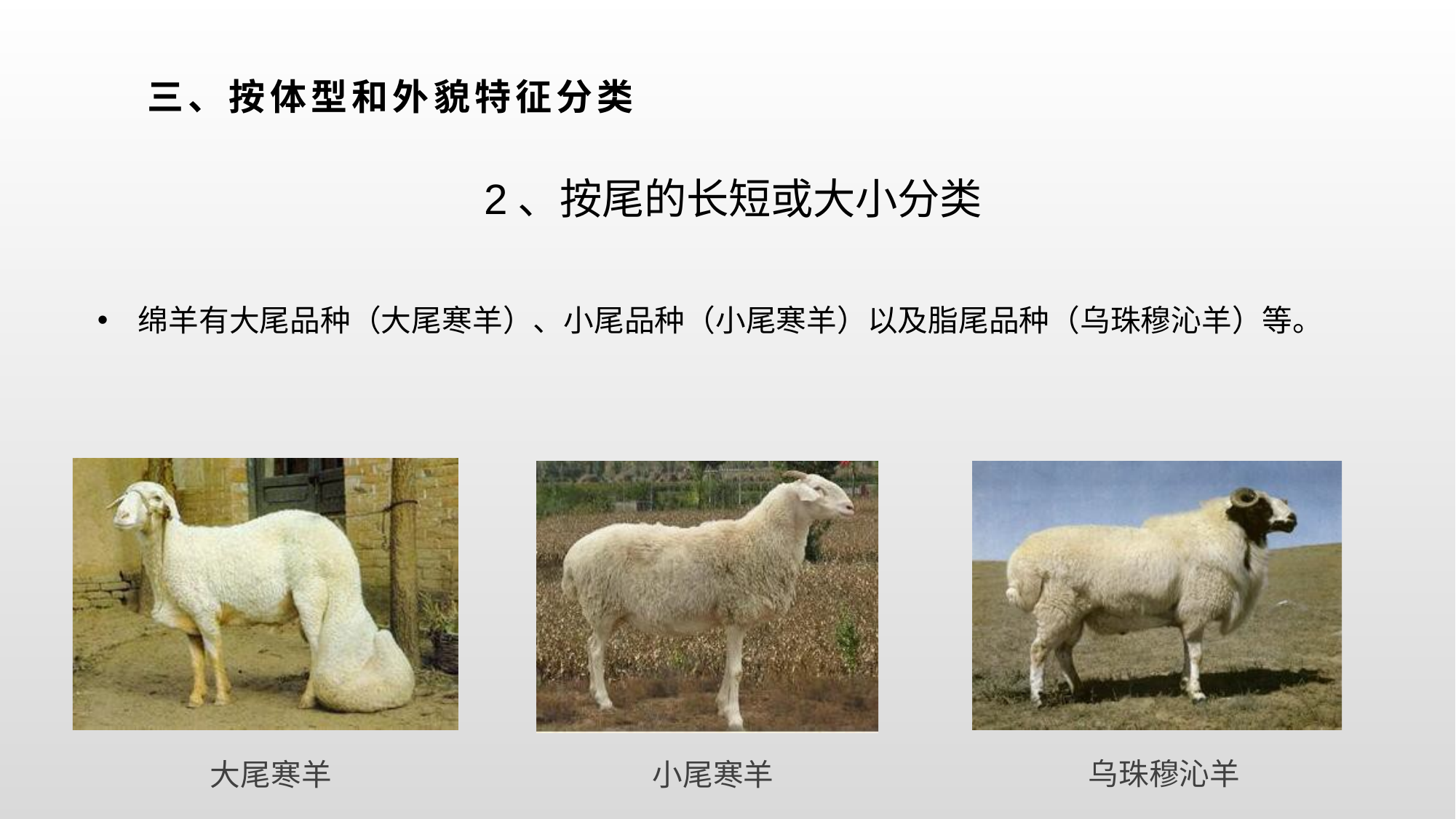

三、按体型和外貌特征分类
2、按尾的长短或大小分类
绵羊有大尾品种（大尾寒羊）、小尾品种（小尾寒羊）以及脂尾品种（乌珠穆沁羊）等。

乌珠穆沁羊
大尾寒羊
小尾寒羊